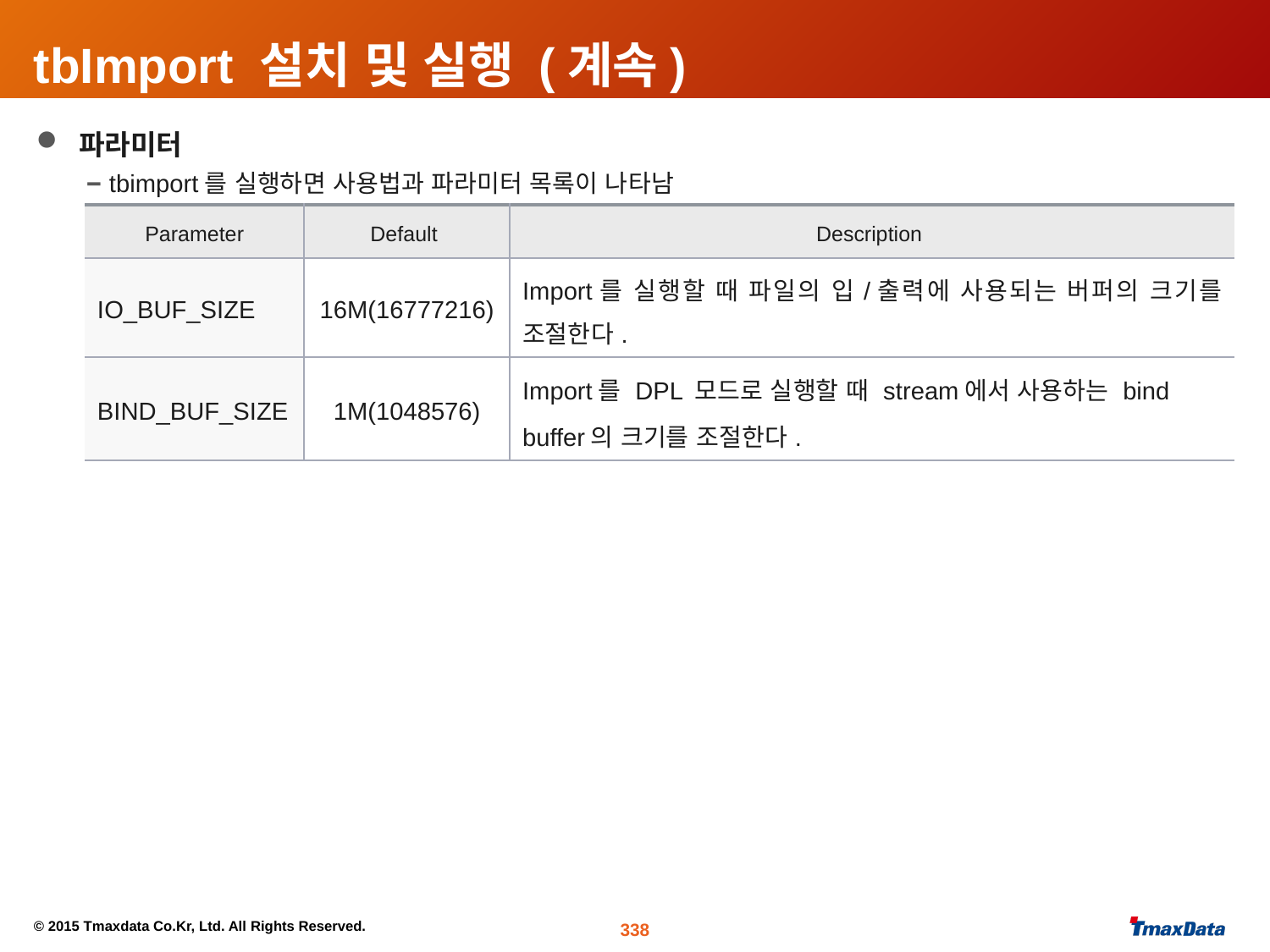

# tbImport 설치 및 실행 (계속)
 파라미터
 tbimport를 실행하면 사용법과 파라미터 목록이 나타남
| Parameter | Default | Description |
| --- | --- | --- |
| IO\_BUF\_SIZE | 16M(16777216) | Import를 실행할 때 파일의 입/출력에 사용되는 버퍼의 크기를 조절한다. |
| BIND\_BUF\_SIZE | 1M(1048576) | Import를 DPL 모드로 실행할 때 stream에서 사용하는 bind buffer의 크기를 조절한다. |